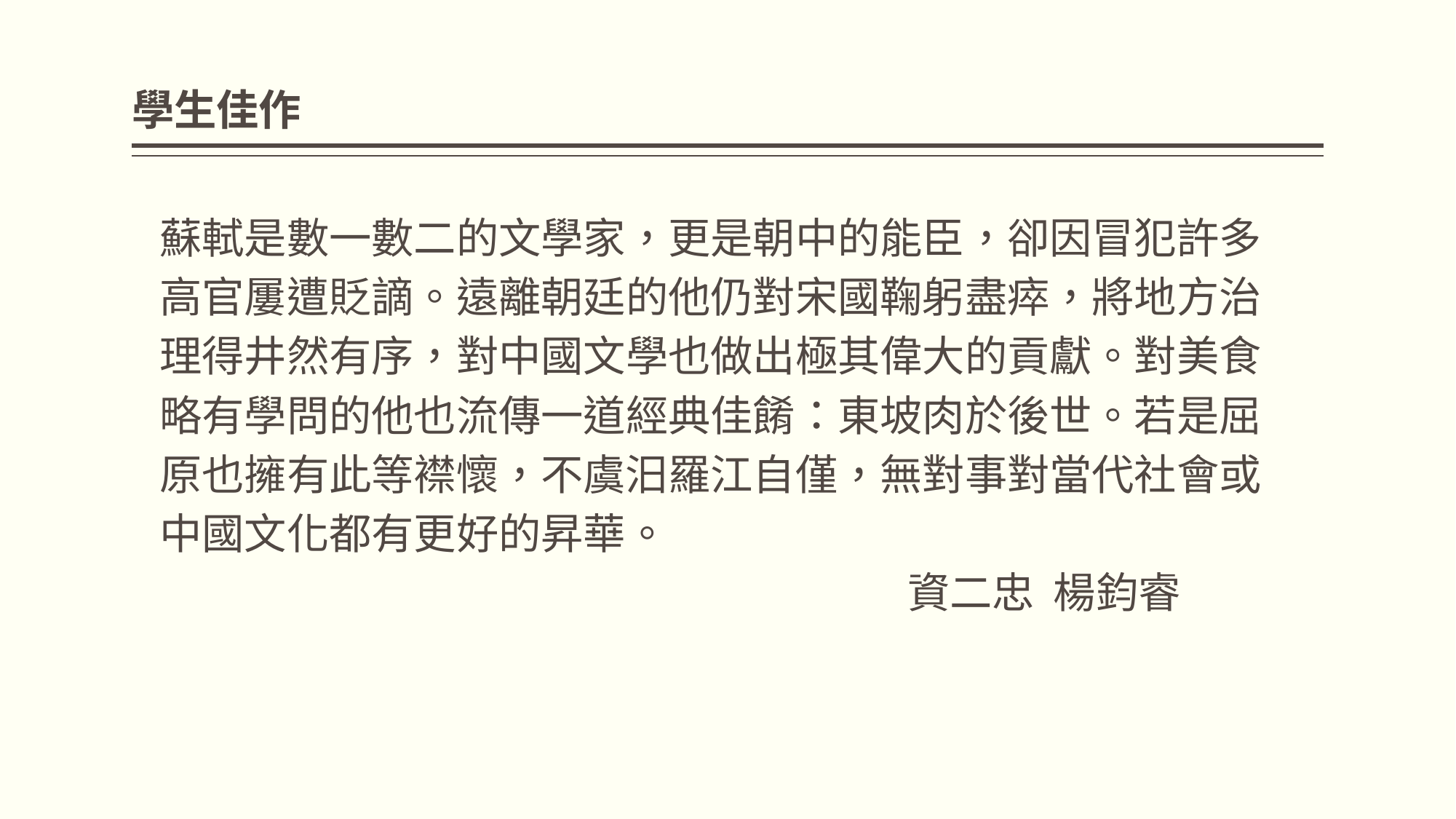

# 學生佳作
蘇軾是數一數二的文學家，更是朝中的能臣，卻因冒犯許多高官屢遭貶謫。遠離朝廷的他仍對宋國鞠躬盡瘁，將地方治理得井然有序，對中國文學也做出極其偉大的貢獻。對美食略有學問的他也流傳一道經典佳餚：東坡肉於後世。若是屈原也擁有此等襟懷，不虞汨羅江自僅，無對事對當代社會或中國文化都有更好的昇華。
                                                                              資二忠  楊鈞睿